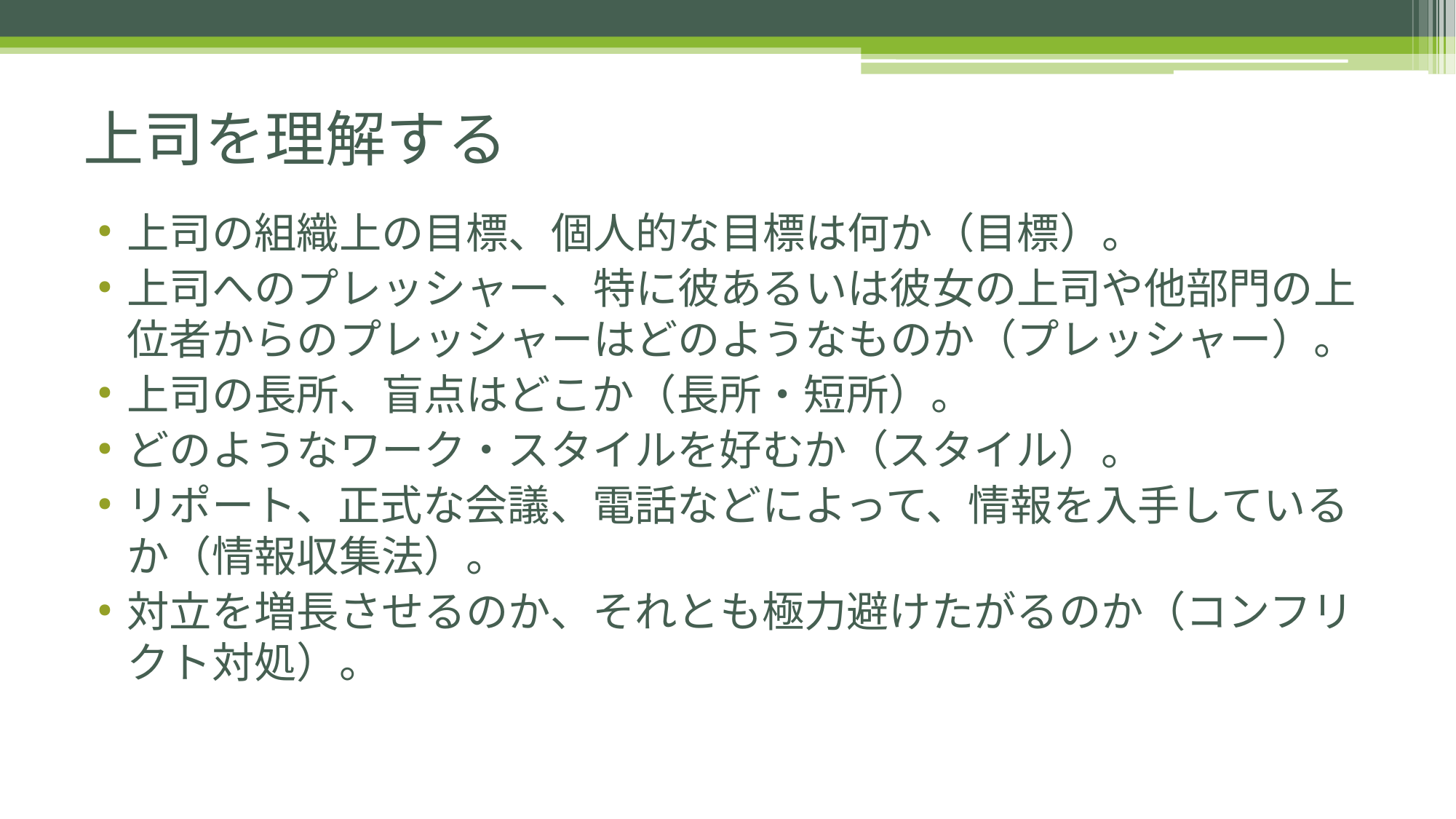

# 上司を理解する
上司の組織上の目標、個人的な目標は何か（目標）。
上司へのプレッシャー、特に彼あるいは彼女の上司や他部門の上位者からのプレッシャーはどのようなものか（プレッシャー）。
上司の長所、盲点はどこか（長所・短所）。
どのようなワーク・スタイルを好むか（スタイル）。
リポート、正式な会議、電話などによって、情報を入手しているか（情報収集法）。
対立を増長させるのか、それとも極力避けたがるのか（コンフリクト対処）。